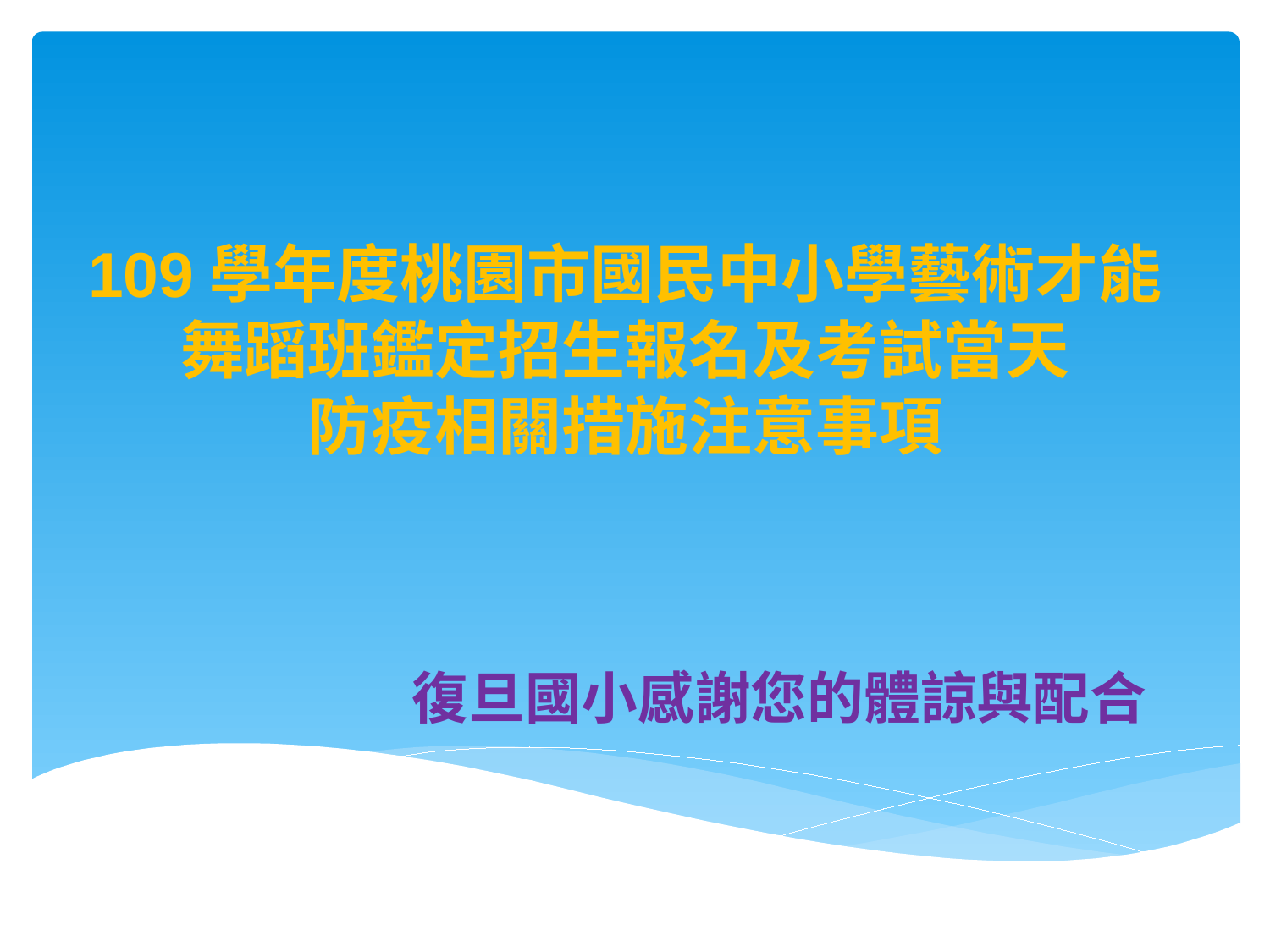

# 109學年度桃園市國民中小學藝術才能 舞蹈班鑑定招生報名及考試當天 防疫相關措施注意事項
復旦國小感謝您的體諒與配合